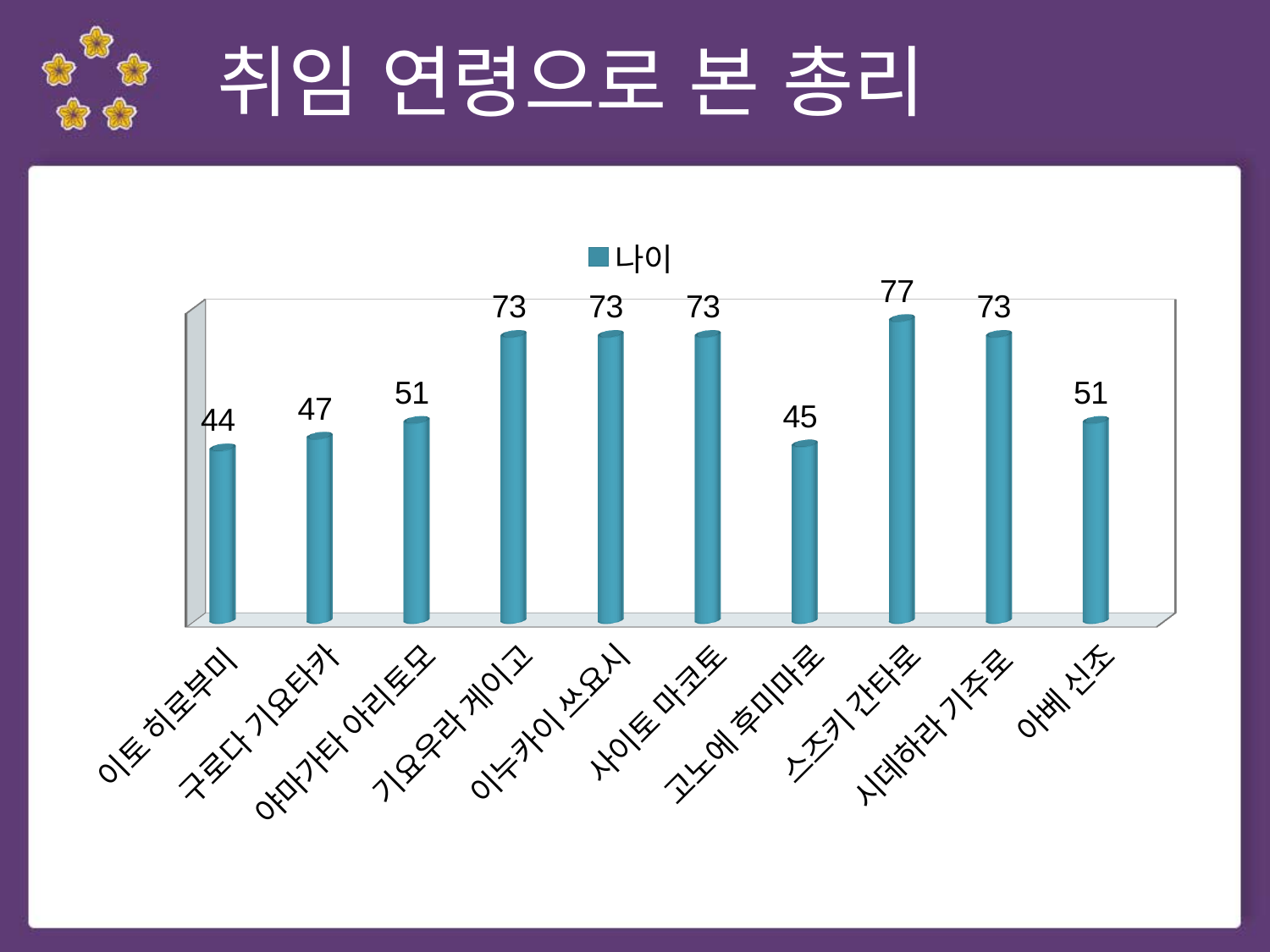

# 취임 연령으로 본 총리

[unsupported chart]